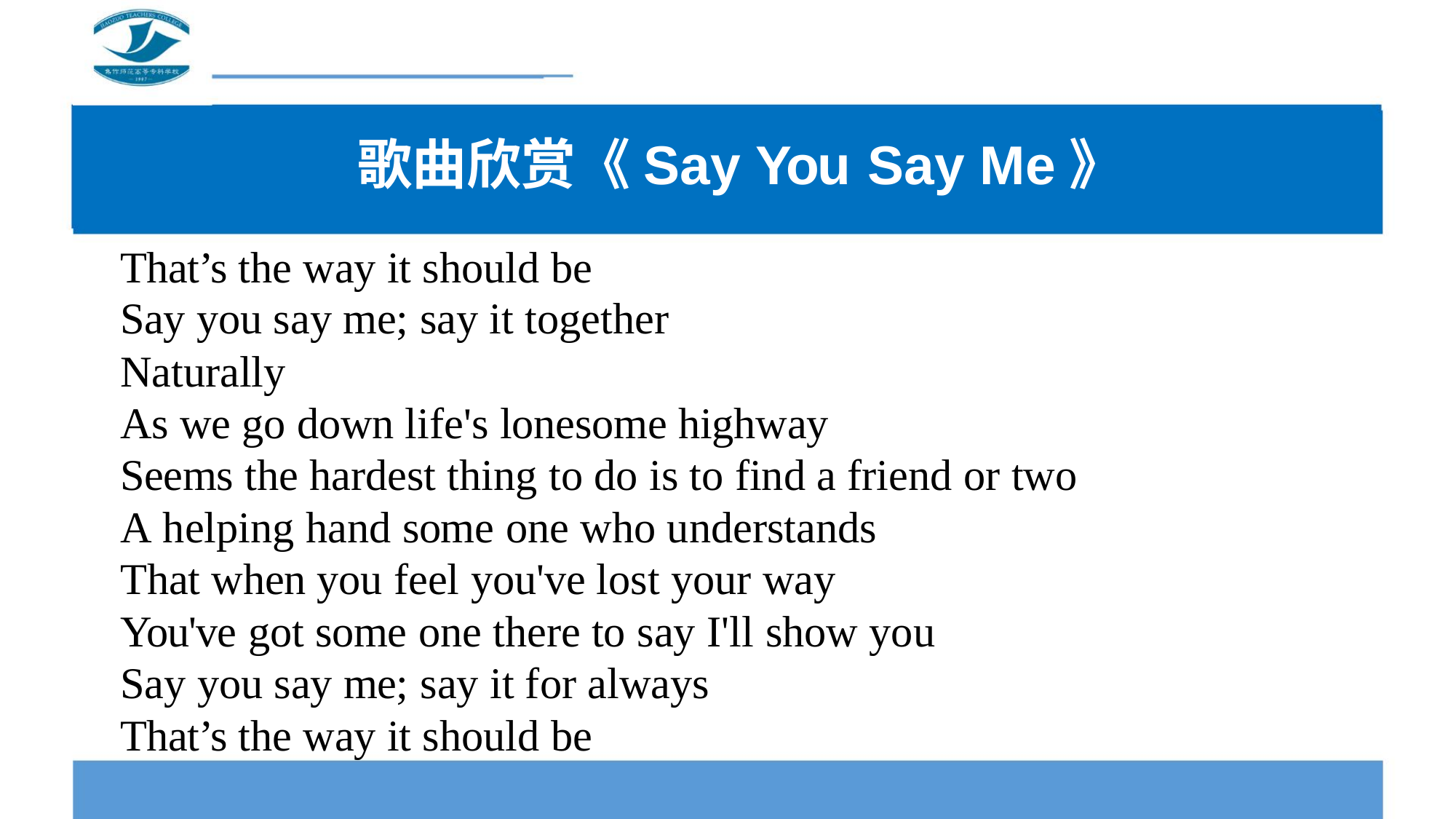

歌曲欣赏《Say You Say Me》
That’s the way it should be
Say you say me; say it together
Naturally
As we go down life's lonesome highway
Seems the hardest thing to do is to find a friend or two
A helping hand some one who understands
That when you feel you've lost your way
You've got some one there to say I'll show you
Say you say me; say it for always
That’s the way it should be